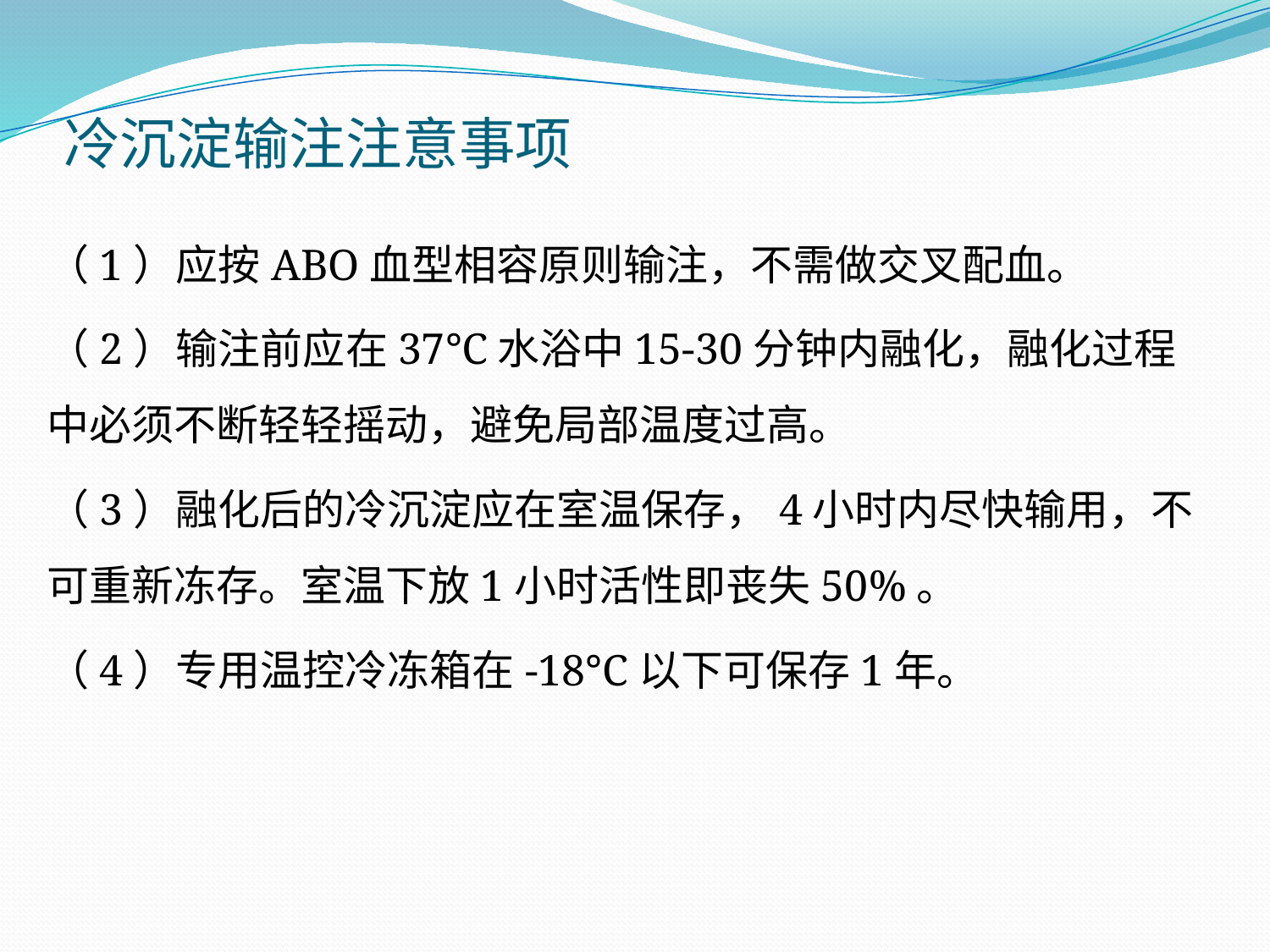

# 冷沉淀输注注意事项
（1）应按ABO血型相容原则输注，不需做交叉配血。
（2）输注前应在37℃水浴中15-30分钟内融化，融化过程中必须不断轻轻摇动，避免局部温度过高。
（3）融化后的冷沉淀应在室温保存，4小时内尽快输用，不可重新冻存。室温下放1小时活性即丧失50%。
（4）专用温控冷冻箱在-18°C以下可保存1年。